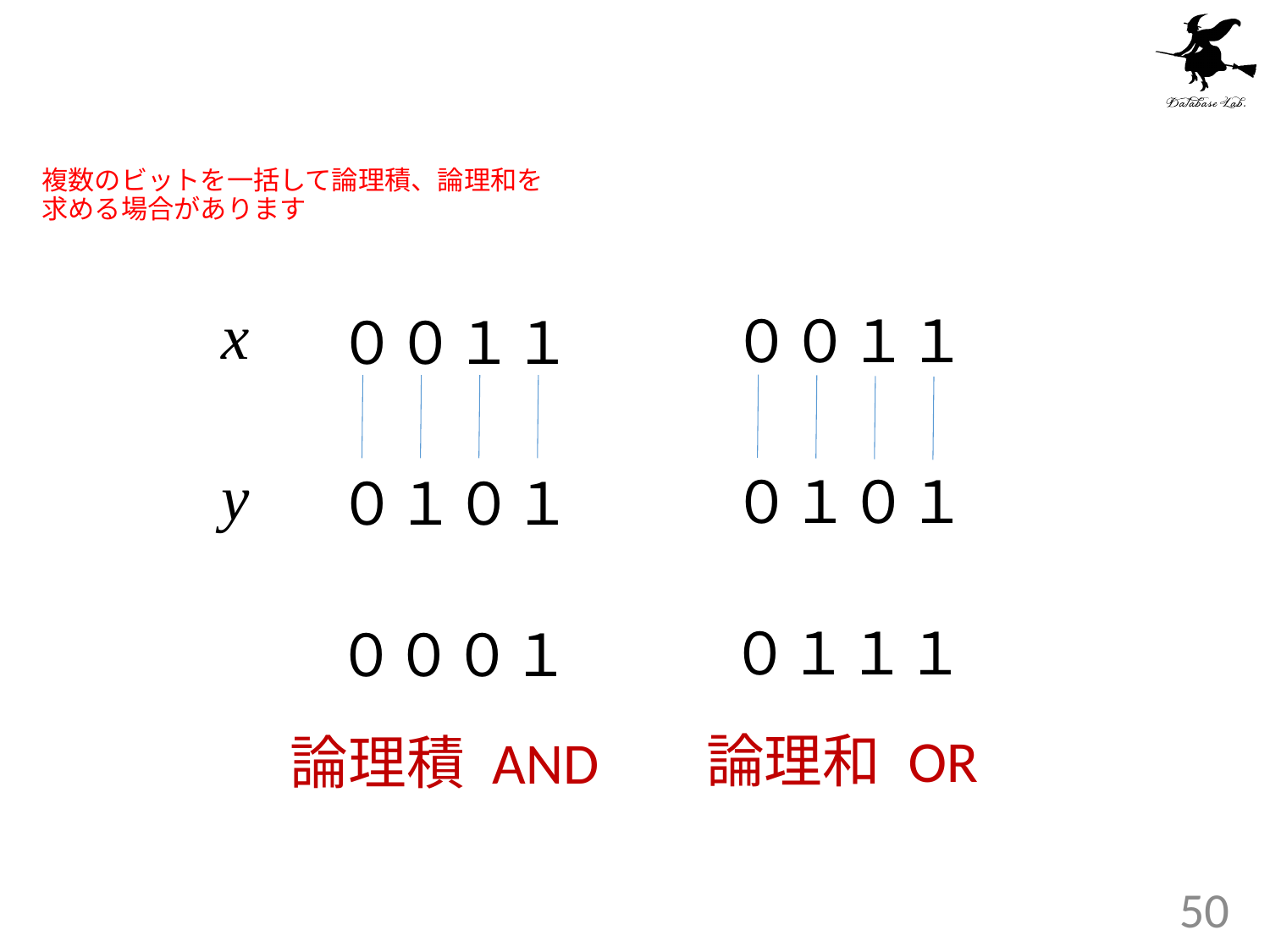

# 複数のビットを一括して論理積、論理和を 求める場合があります
x
００１１
００１１
y
０１０１
０１０１
０１１１
０００１
論理和 OR
論理積 AND
50